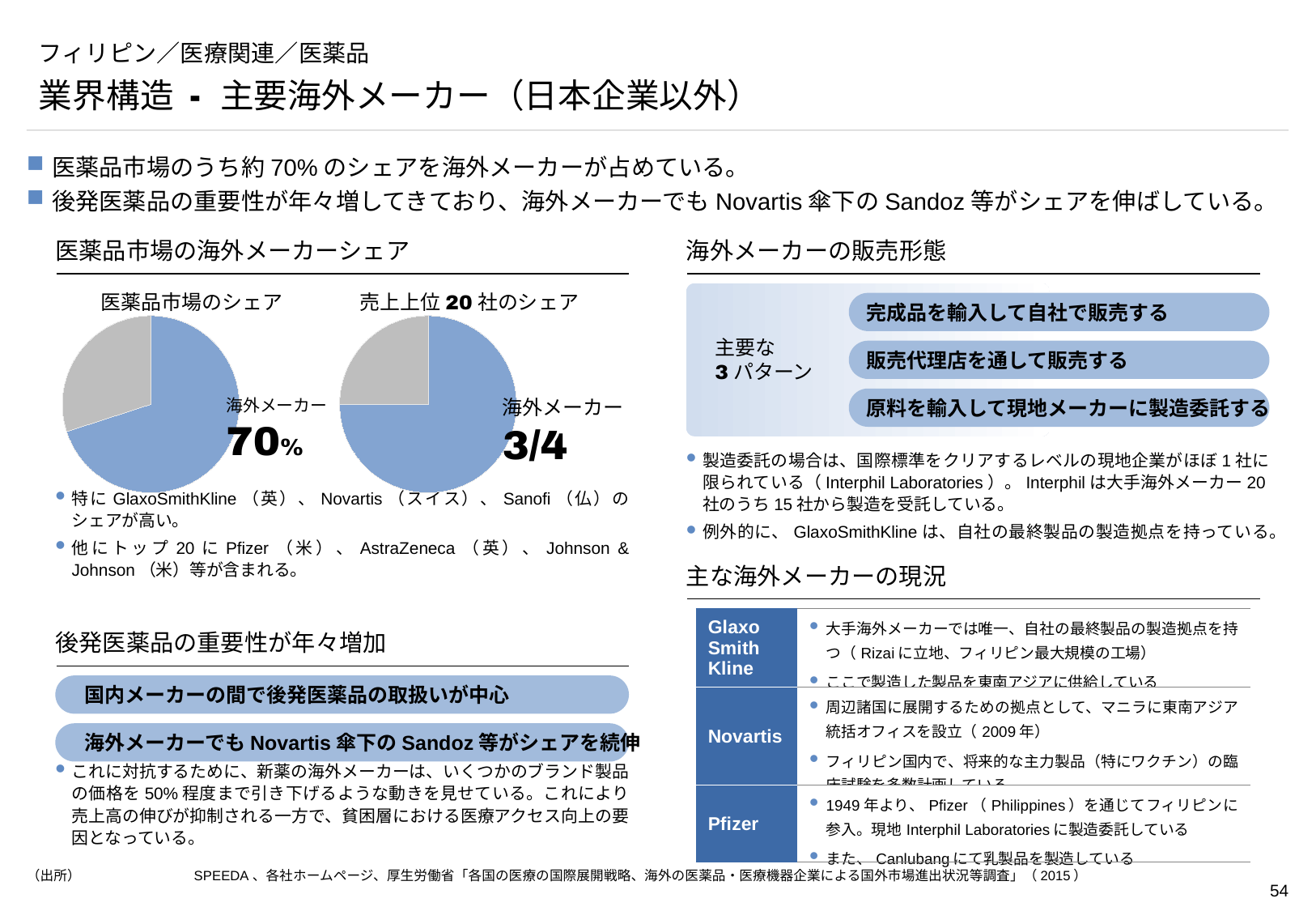

# フィリピン／医療関連／医薬品
業界構造 - 主要海外メーカー（日本企業以外）
医薬品市場のうち約70%のシェアを海外メーカーが占めている。
後発医薬品の重要性が年々増してきており、海外メーカーでもNovartis傘下のSandoz等がシェアを伸ばしている。
医薬品市場の海外メーカーシェア
海外メーカーの販売形態
医薬品市場のシェア
売上上位20社のシェア

完成品を輸入して自社で販売する

### Chart

| Category | 売上高 |
|---|---|
| 海外 | 70.0 |
| その他 | 30.0 |

### Chart

| Category | 売上高 |
|---|---|
| 海外 | 75.0 |
| その他 | 25.0 |
主要な
3パターン
販売代理店を通して販売する
原料を輸入して現地メーカーに製造委託する
海外メーカー
70%
海外メーカー
3/4
製造委託の場合は、国際標準をクリアするレベルの現地企業がほぼ1社に限られている（Interphil Laboratories）。Interphilは大手海外メーカー20社のうち15社から製造を受託している。
例外的に、GlaxoSmithKlineは、自社の最終製品の製造拠点を持っている。
特にGlaxoSmithKline（英）、Novartis（スイス）、Sanofi（仏）のシェアが高い。
他にトップ20にPfizer（米）、AstraZeneca（英）、Johnson & Johnson（米）等が含まれる。
主な海外メーカーの現況
| Glaxo Smith Kline | 大手海外メーカーでは唯一、自社の最終製品の製造拠点を持つ（Rizaiに立地、フィリピン最大規模の工場） ここで製造した製品を東南アジアに供給している |
| --- | --- |
| Novartis | 周辺諸国に展開するための拠点として、マニラに東南アジア統括オフィスを設立（2009年） フィリピン国内で、将来的な主力製品（特にワクチン）の臨床試験を多数計画している |
| Pfizer | 1949年より、Pfizer（Philippines）を通じてフィリピンに参入。現地Interphil Laboratoriesに製造委託している また、Canlubangにて乳製品を製造している |
後発医薬品の重要性が年々増加
国内メーカーの間で後発医薬品の取扱いが中心
海外メーカーでもNovartis傘下のSandoz等がシェアを続伸
これに対抗するために、新薬の海外メーカーは、いくつかのブランド製品の価格を50%程度まで引き下げるような動きを見せている。これにより売上高の伸びが抑制される一方で、貧困層における医療アクセス向上の要因となっている。
（出所）	SPEEDA、各社ホームページ、厚生労働省「各国の医療の国際展開戦略、海外の医薬品・医療機器企業による国外市場進出状況等調査」（2015）